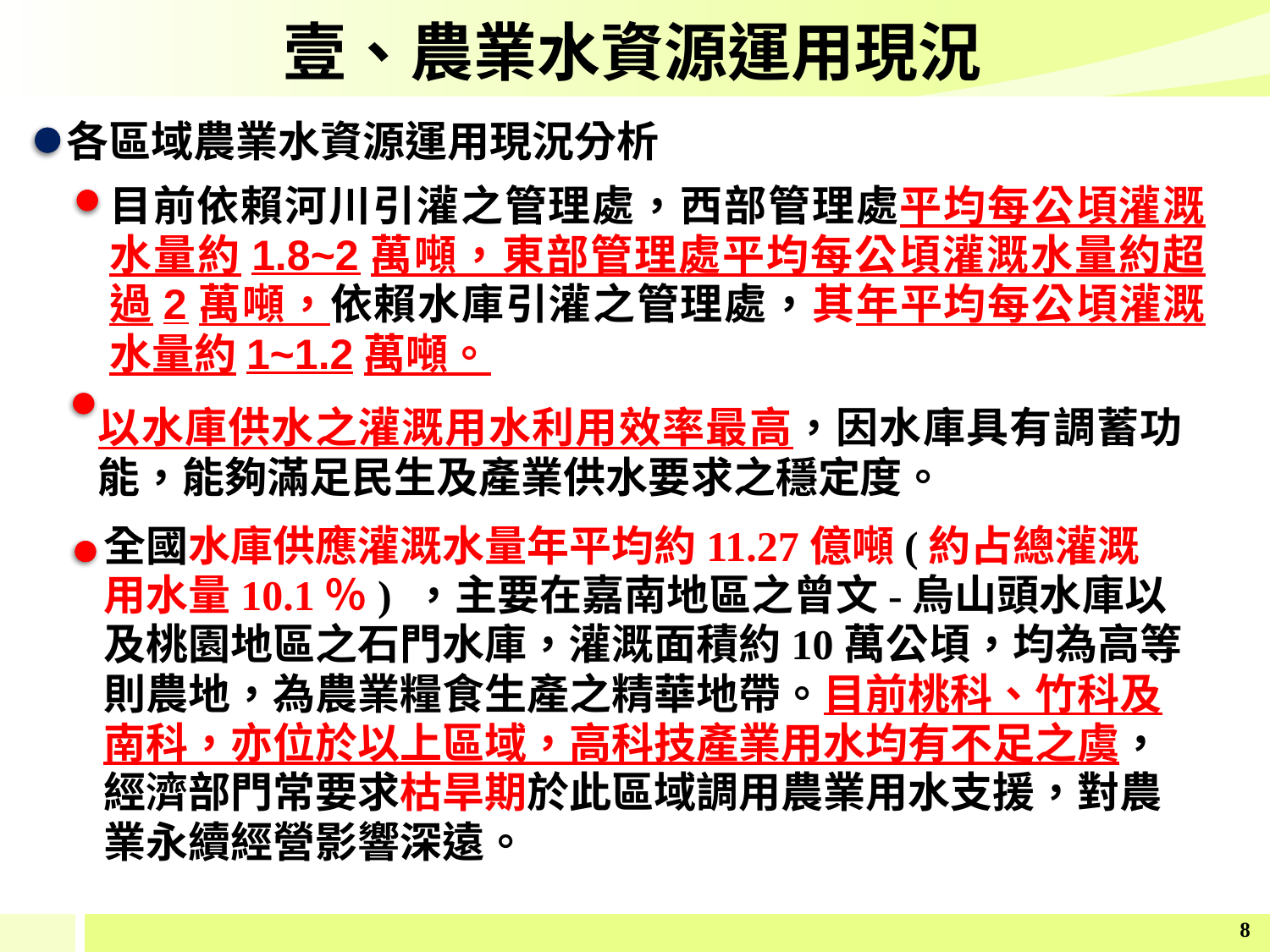

壹、農業水資源運用現況
各區域農業水資源運用現況分析

目前依賴河川引灌之管理處，西部管理處平均每公頃灌溉水量約1.8~2萬噸，東部管理處平均每公頃灌溉水量約超過2萬噸，依賴水庫引灌之管理處，其年平均每公頃灌溉水量約1~1.2萬噸。

以水庫供水之灌溉用水利用效率最高，因水庫具有調蓄功能，能夠滿足民生及產業供水要求之穩定度。
全國水庫供應灌溉水量年平均約11.27億噸(約占總灌溉用水量10.1％) ，主要在嘉南地區之曾文-烏山頭水庫以及桃園地區之石門水庫，灌溉面積約10萬公頃，均為高等則農地，為農業糧食生產之精華地帶。目前桃科、竹科及南科，亦位於以上區域，高科技產業用水均有不足之虞，經濟部門常要求枯旱期於此區域調用農業用水支援，對農業永續經營影響深遠。